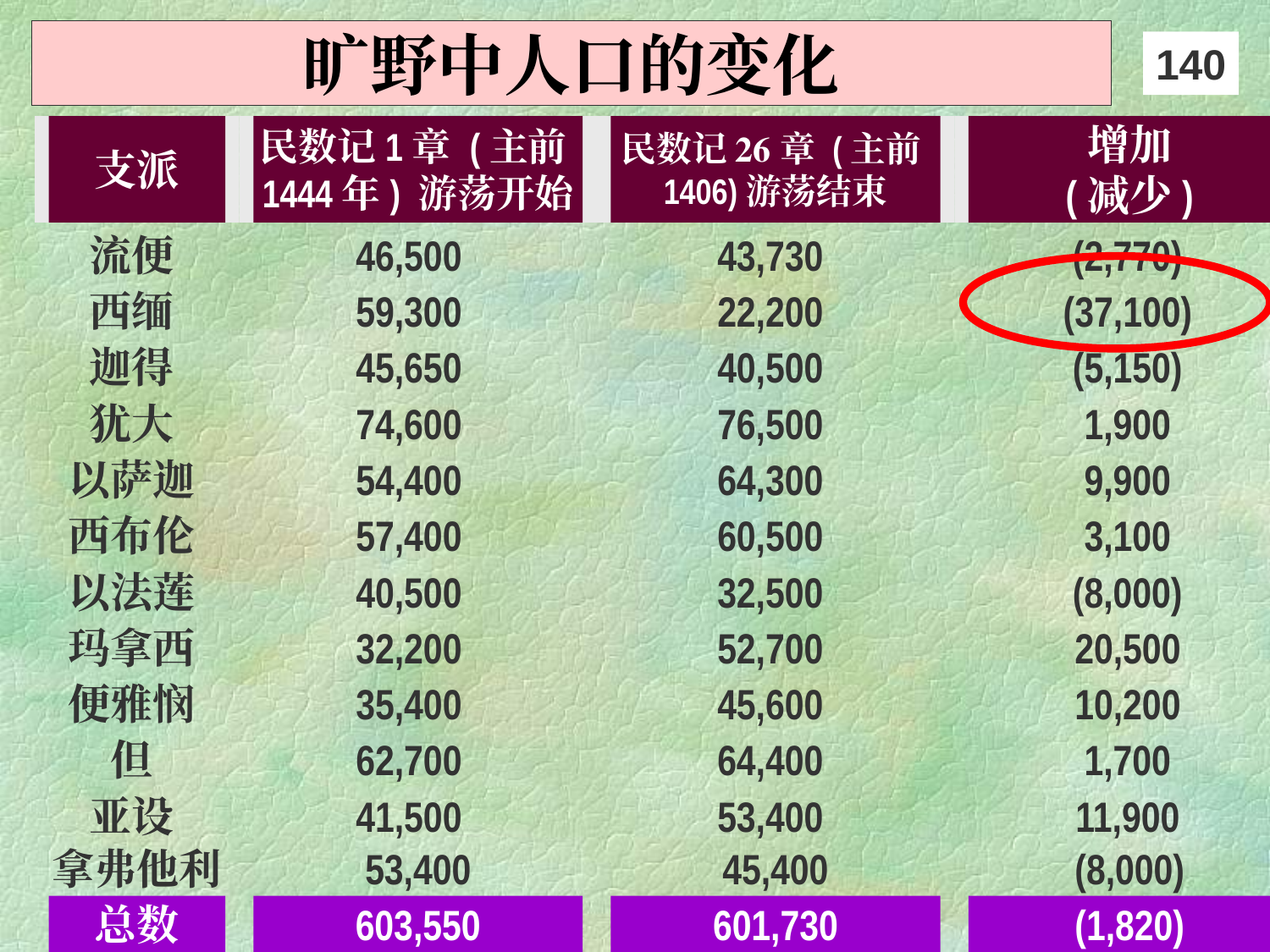

旷野中人口的变化
140

支派

民数记1章 (主前1444年) 游荡开始

民数记26章 (主前1406)游荡结束

增加
(减少)
流便
46,500
43,730
(2,770)
西缅
59,300
22,200
(37,100)
迦得
45,650
40,500
(5,150)
犹大
74,600
76,500
1,900
以萨迦
54,400
64,300
9,900
西布伦
57,400
60,500
3,100
以法莲
40,500
32,500
(8,000)
玛拿西
32,200
52,700
20,500
便雅悯
35,400
45,600
10,200
但
62,700
64,400
1,700
亚设
41,500
53,400
11,900

拿弗他利

53,400

45,400

(8,000)

总数

603,550

601,730

(1,820)